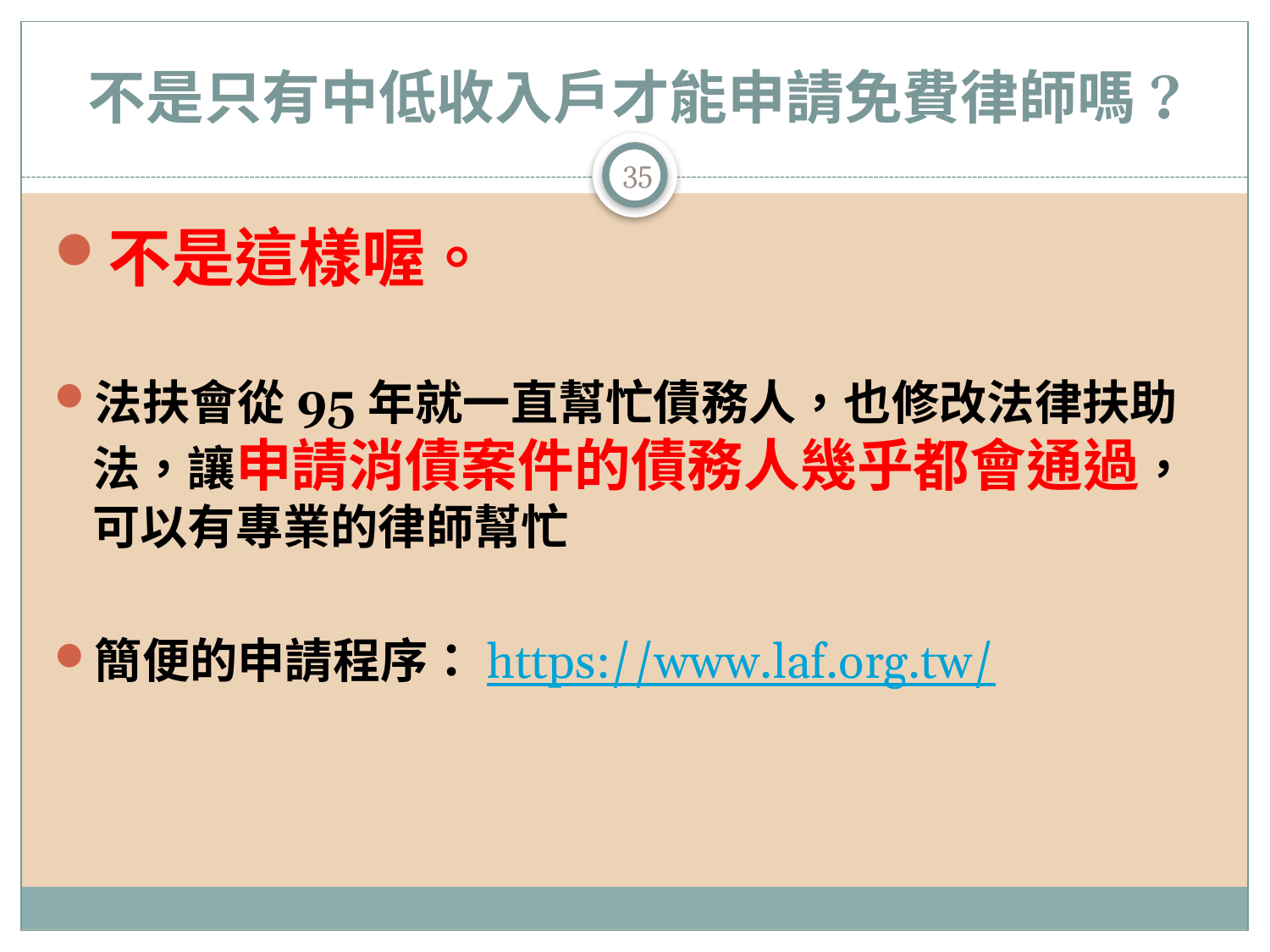

# 不是只有中低收入戶才能申請免費律師嗎?
35
不是這樣喔。

法扶會從95年就一直幫忙債務人，也修改法律扶助法，讓申請消債案件的債務人幾乎都會通過，可以有專業的律師幫忙

簡便的申請程序：https://www.laf.org.tw/